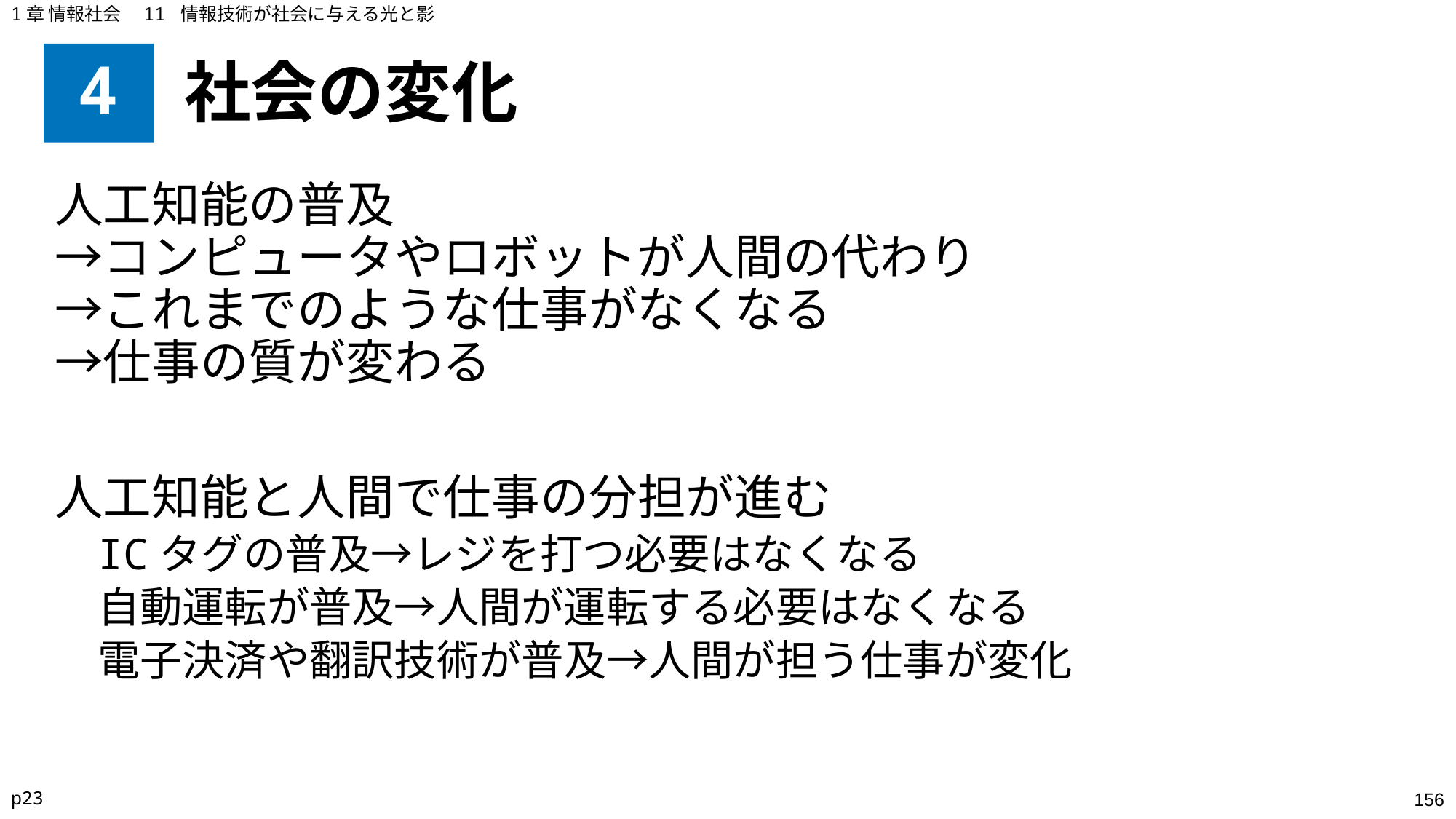

1章 情報社会　11 情報技術が社会に与える光と影

# 4
社会の変化
人工知能の普及
→コンピュータやロボットが人間の代わり
→これまでのような仕事がなくなる
→仕事の質が変わる

人工知能と人間で仕事の分担が進む
ICタグの普及→レジを打つ必要はなくなる
自動運転が普及→人間が運転する必要はなくなる
電子決済や翻訳技術が普及→人間が担う仕事が変化
p23
156